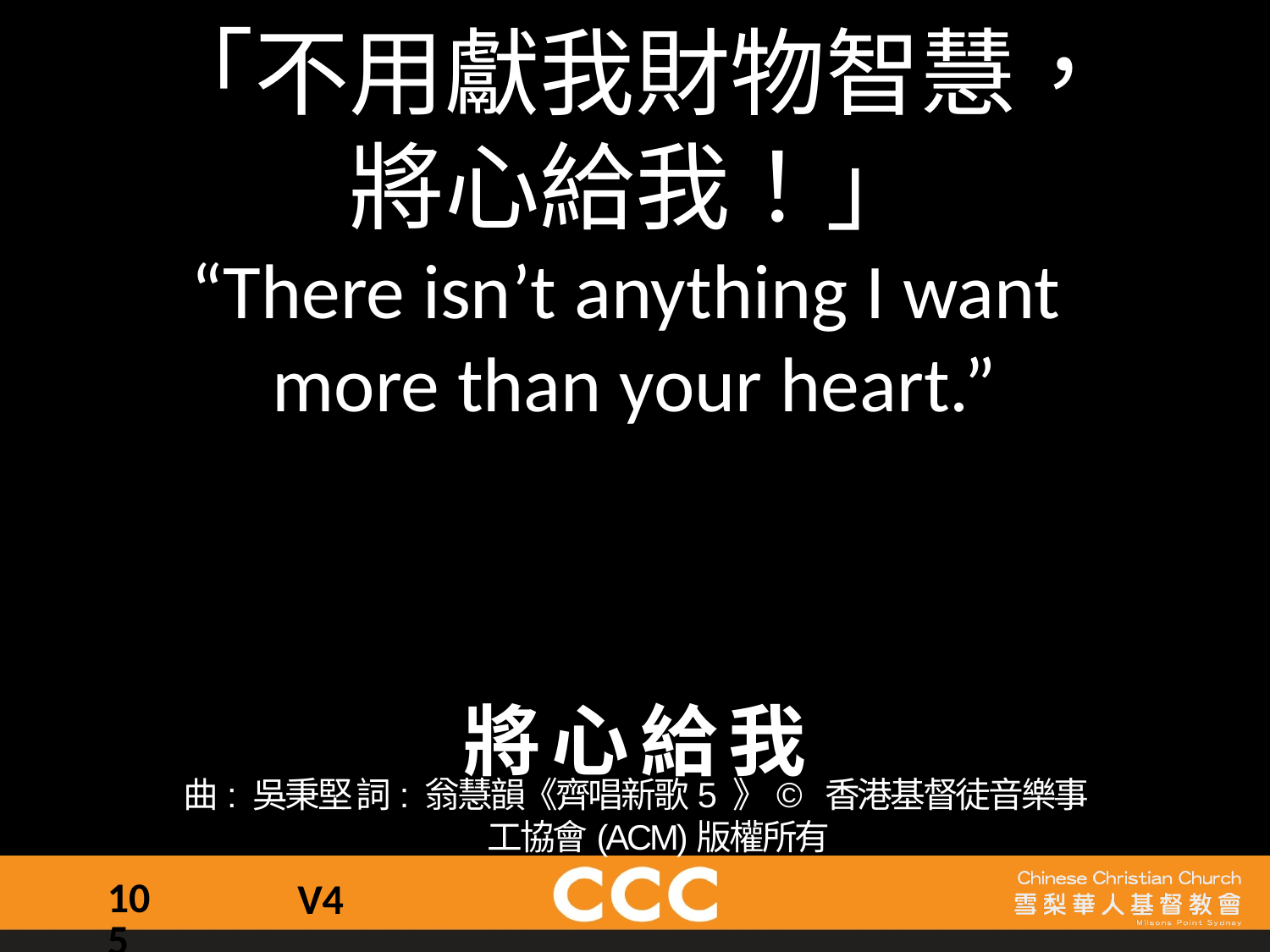

「不用獻我財物智慧，
將心給我！」
“There isn’t anything I want
more than your heart.”

將心給我
曲: 吳秉堅 詞: 翁慧韻《齊唱新歌5 》©  香港基督徒音樂事工協會(ACM)版權所有
105
V4